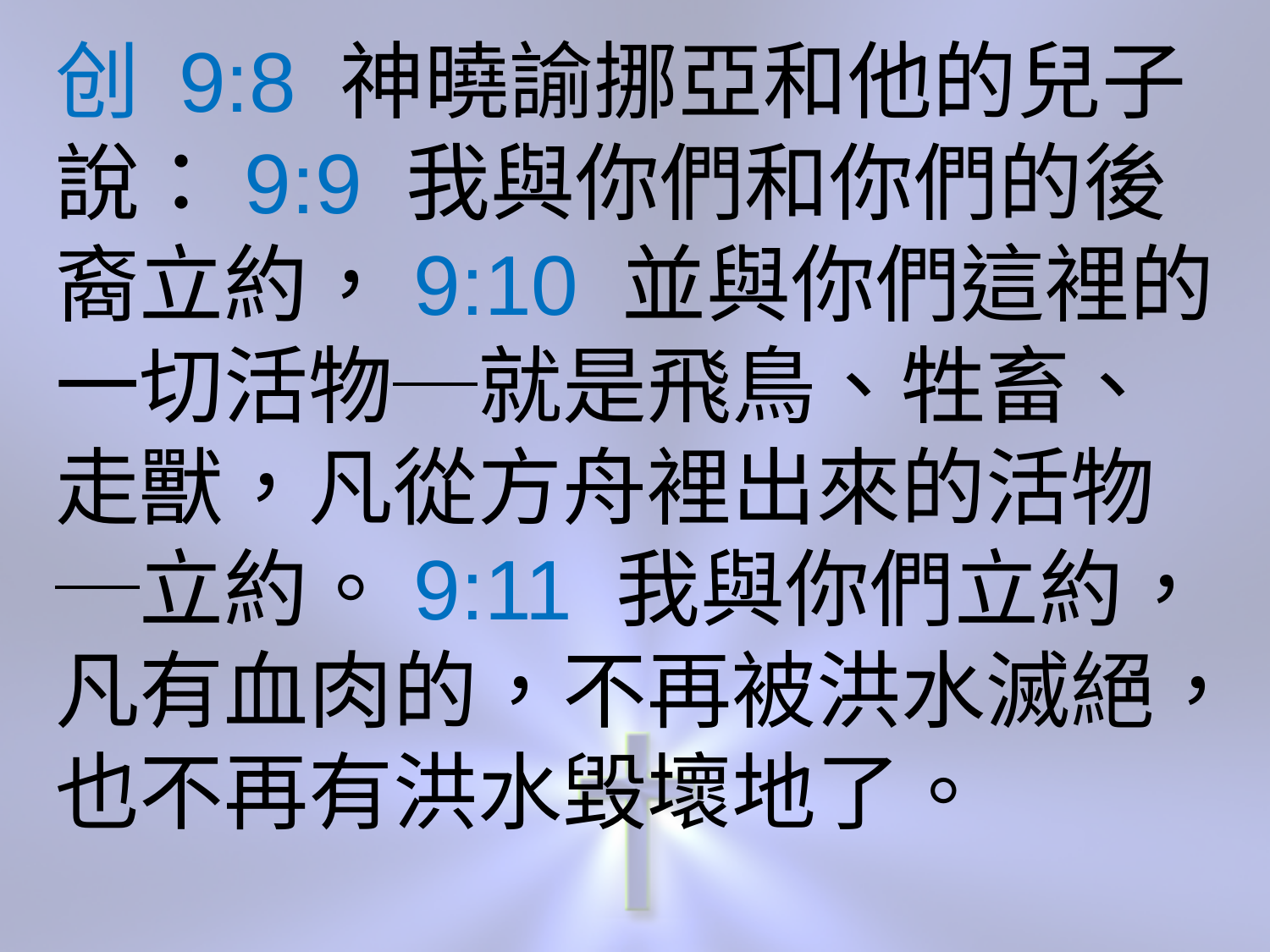

创 9:8 神曉諭挪亞和他的兒子說：9:9 我與你們和你們的後裔立約，9:10 並與你們這裡的一切活物─就是飛鳥、牲畜、走獸，凡從方舟裡出來的活物─立約。9:11 我與你們立約，凡有血肉的，不再被洪水滅絕，也不再有洪水毀壞地了。